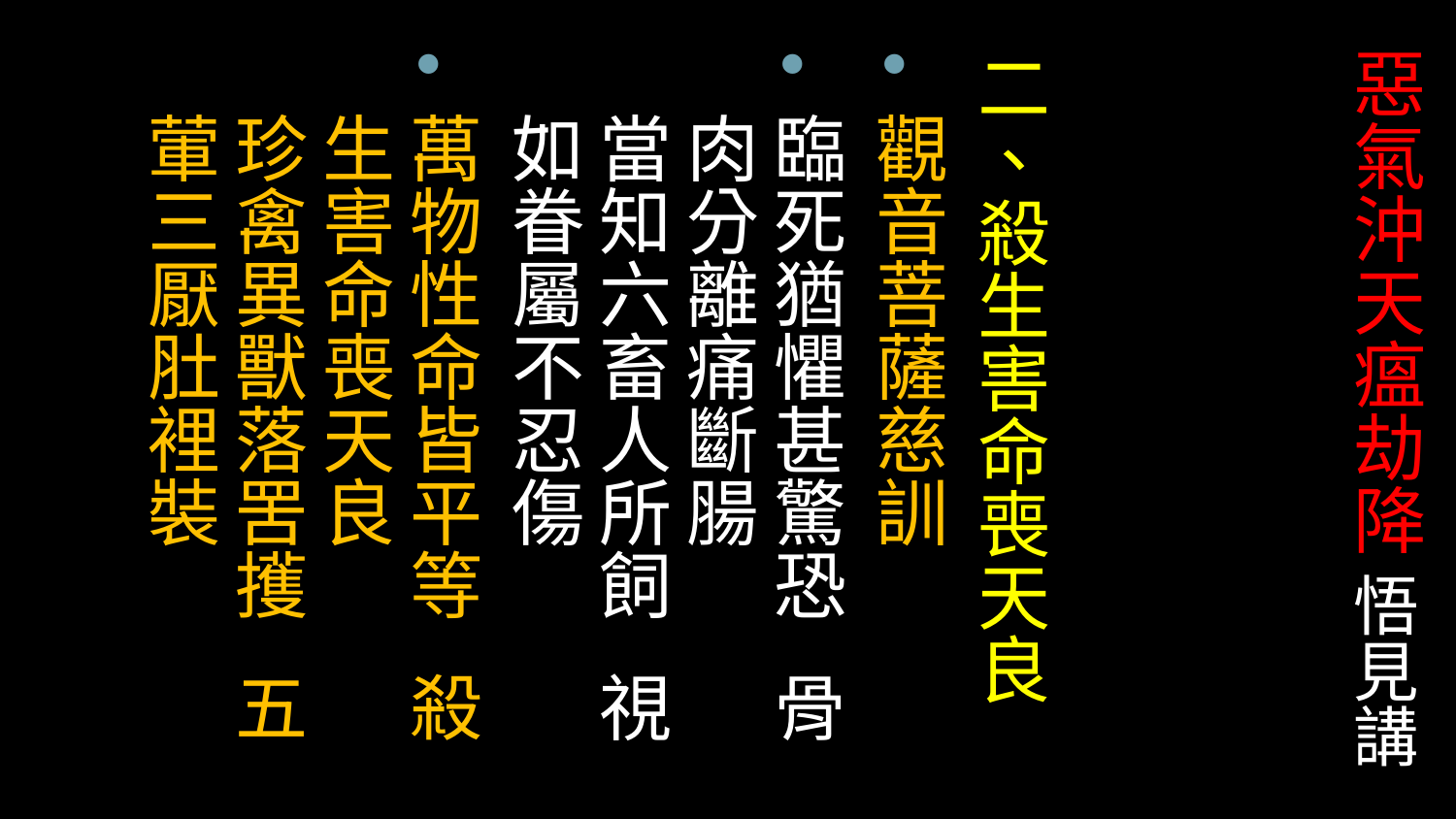

# 惡氣沖天瘟劫降 悟見講
二、殺生害命喪天良
觀音菩薩慈訓
臨死猶懼甚驚恐   骨肉分離痛斷腸
當知六畜人所飼   視如眷屬不忍傷
萬物性命皆平等   殺生害命喪天良
珍禽異獸落罟擭   五葷三厭肚裡裝